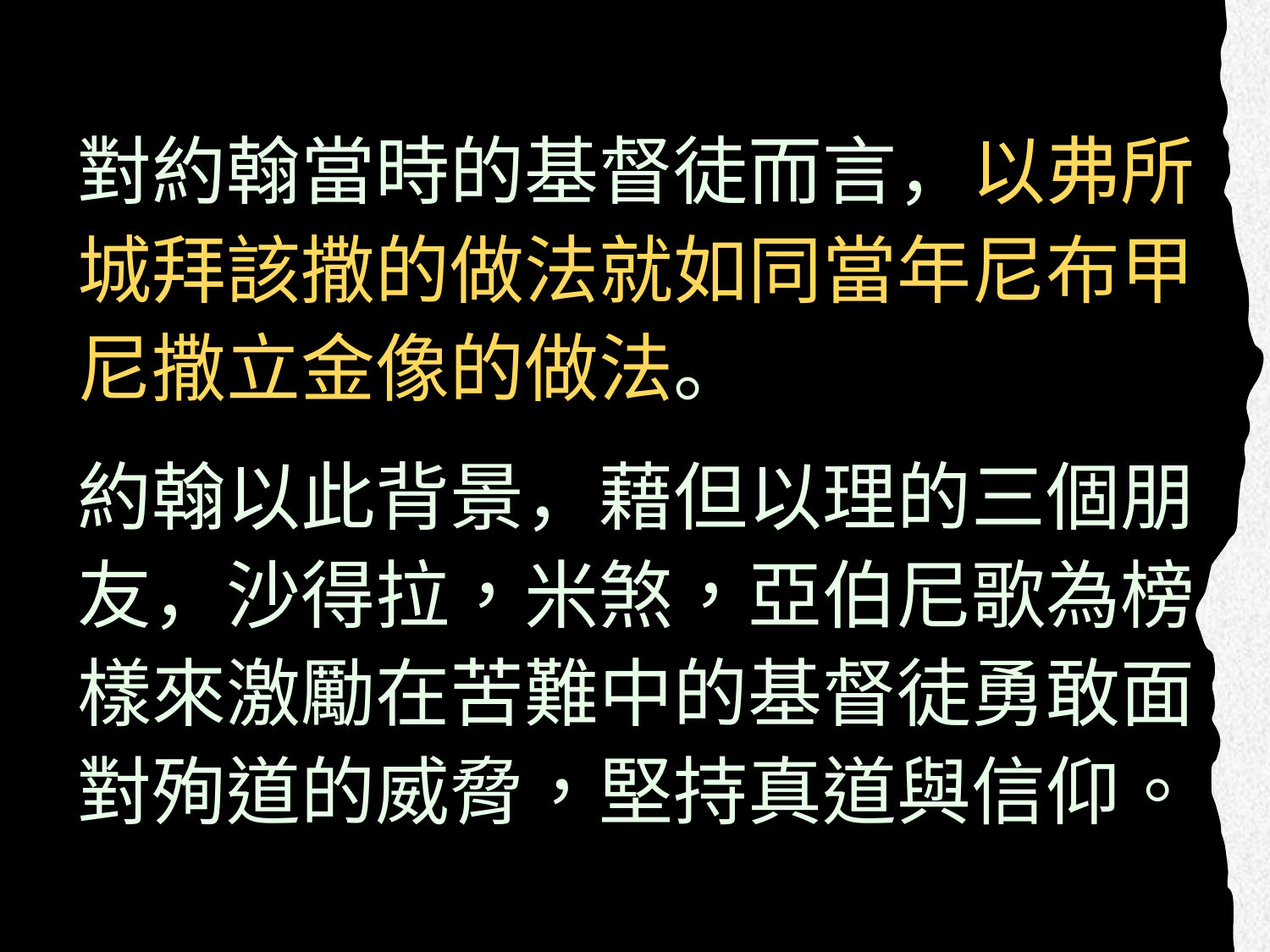

對約翰當時的基督徒而言，以弗所城拜該撒的做法就如同當年尼布甲尼撒立金像的做法。
約翰以此背景，藉但以理的三個朋友，沙得拉，米煞，亞伯尼歌為榜樣來激勵在苦難中的基督徒勇敢面對殉道的威脅，堅持真道與信仰。